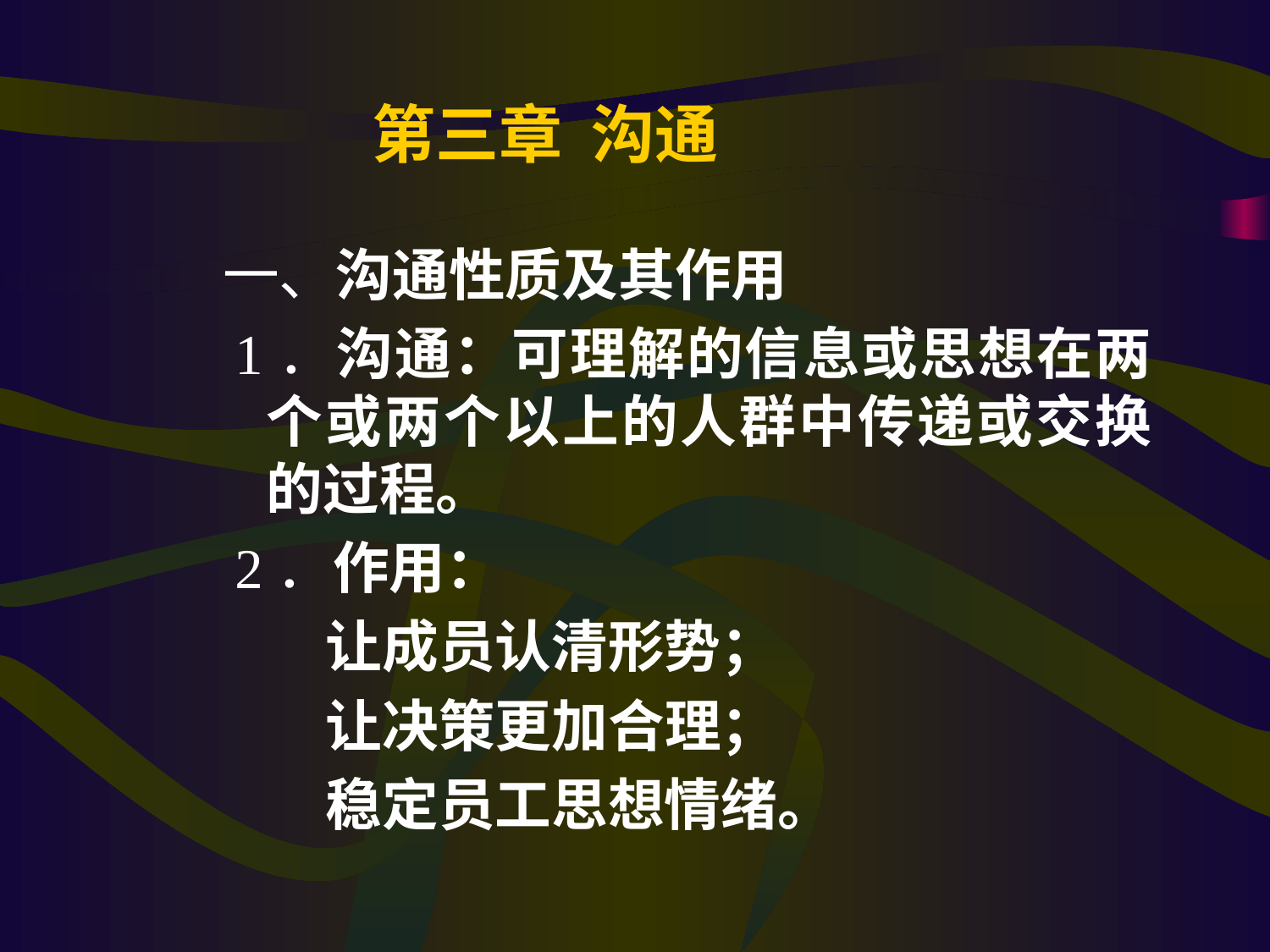

第三章  沟通
   一、沟通性质及其作用
1．沟通：可理解的信息或思想在两个或两个以上的人群中传递或交换的过程。
2．作用：
      让成员认清形势；
      让决策更加合理；
      稳定员工思想情绪。
#